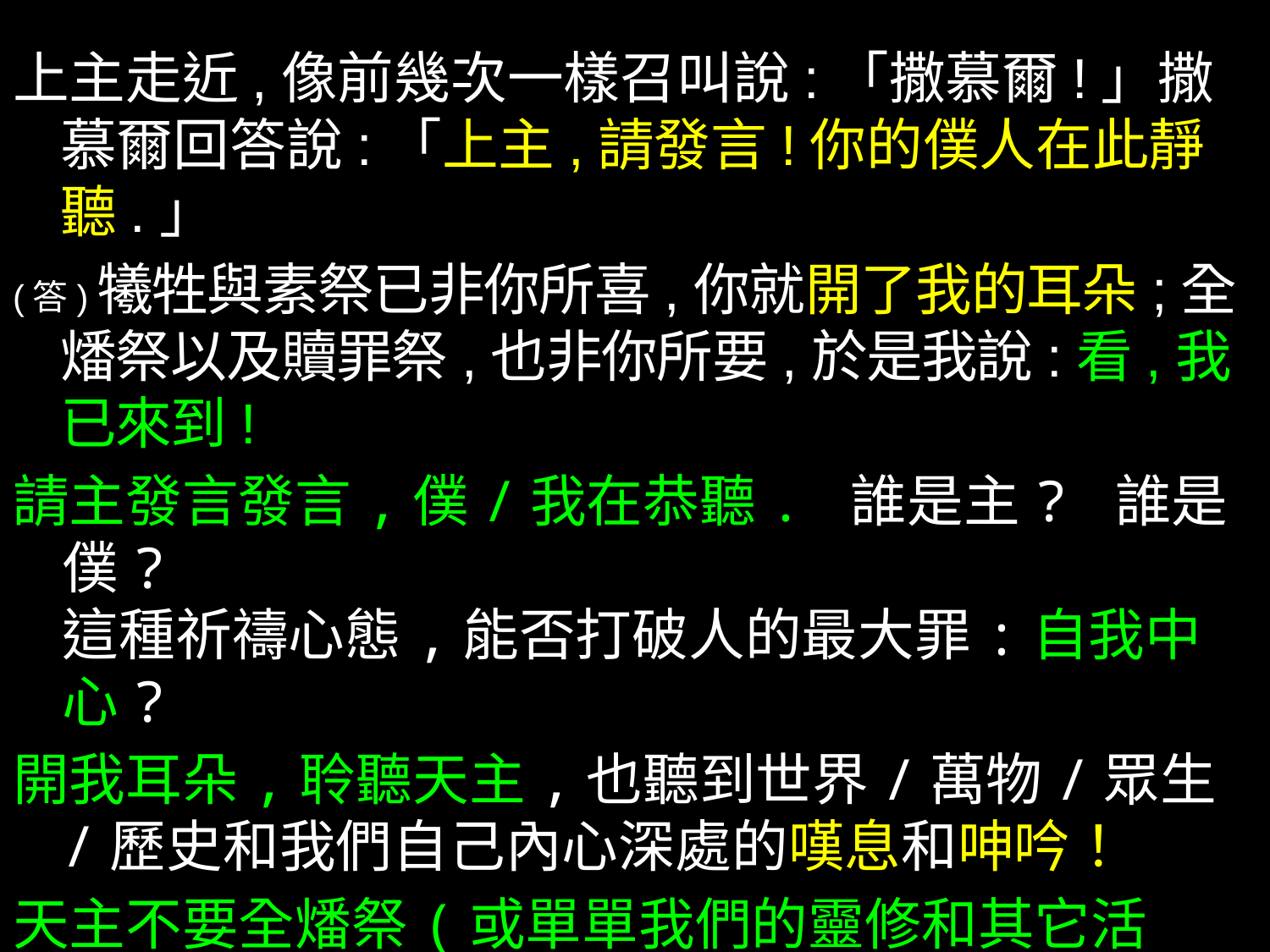

上主走近,像前幾次一樣召叫說:「撒慕爾!」撒慕爾回答說:「上主,請發言!你的僕人在此靜聽.」
(答)犧牲與素祭已非你所喜,你就開了我的耳朵;全燔祭以及贖罪祭,也非你所要,於是我說:看,我已來到!
請主發言發言,僕/我在恭聽. 誰是主? 誰是僕?
這種祈禱心態,能否打破人的最大罪:自我中心?
開我耳朵,聆聽天主,也聽到世界/萬物/眾生/歷史和我們自己內心深處的嘆息和呻吟！
天主不要全燔祭(或單單我們的靈修和其它活動),他要的是我們和我們的生命,和伴隨著以上活動的我們的時間,金錢,才能,愛心